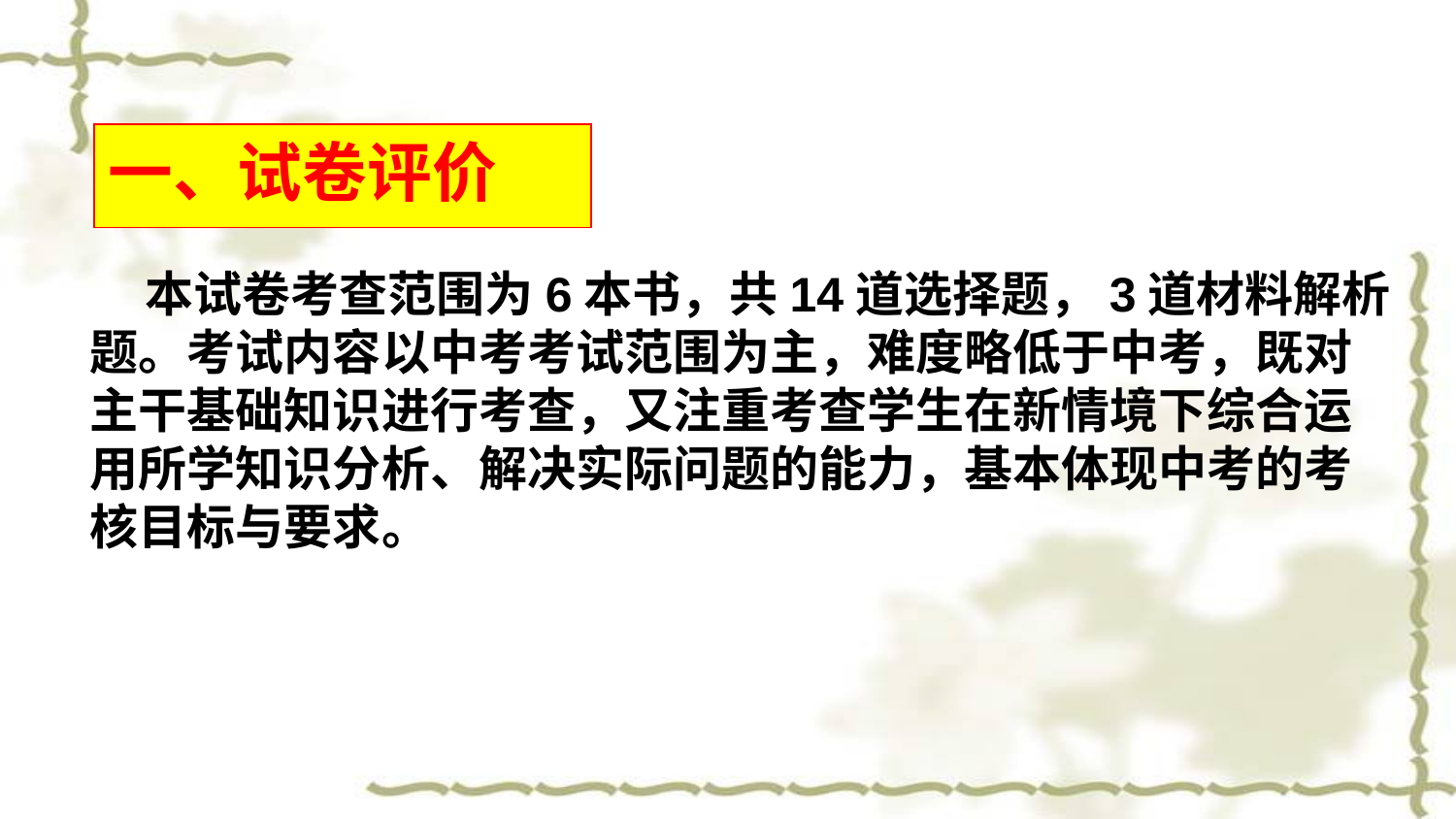

一、试卷评价
    本试卷考查范围为6本书，共14道选择题，3道材料解析题。考试内容以中考考试范围为主，难度略低于中考，既对主干基础知识进行考查，又注重考查学生在新情境下综合运用所学知识分析、解决实际问题的能力，基本体现中考的考核目标与要求。